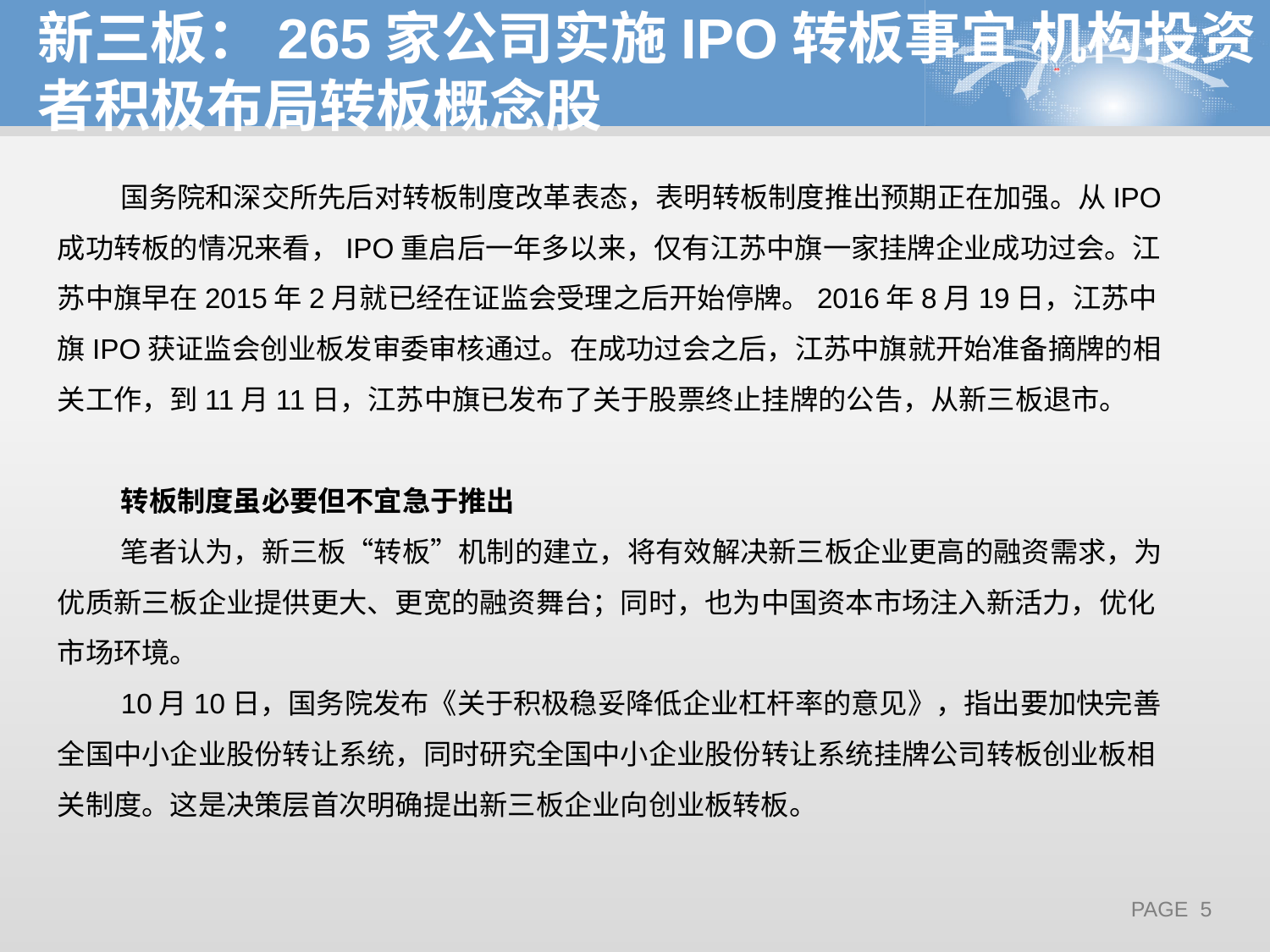

新三板：265家公司实施IPO转板事宜 机构投资者积极布局转板概念股
国务院和深交所先后对转板制度改革表态，表明转板制度推出预期正在加强。从IPO成功转板的情况来看，IPO重启后一年多以来，仅有江苏中旗一家挂牌企业成功过会。江苏中旗早在2015年2月就已经在证监会受理之后开始停牌。2016年8月19日，江苏中旗IPO获证监会创业板发审委审核通过。在成功过会之后，江苏中旗就开始准备摘牌的相关工作，到11月11日，江苏中旗已发布了关于股票终止挂牌的公告，从新三板退市。

转板制度虽必要但不宜急于推出
笔者认为，新三板“转板”机制的建立，将有效解决新三板企业更高的融资需求，为优质新三板企业提供更大、更宽的融资舞台；同时，也为中国资本市场注入新活力，优化市场环境。
10月10日，国务院发布《关于积极稳妥降低企业杠杆率的意见》，指出要加快完善全国中小企业股份转让系统，同时研究全国中小企业股份转让系统挂牌公司转板创业板相关制度。这是决策层首次明确提出新三板企业向创业板转板。